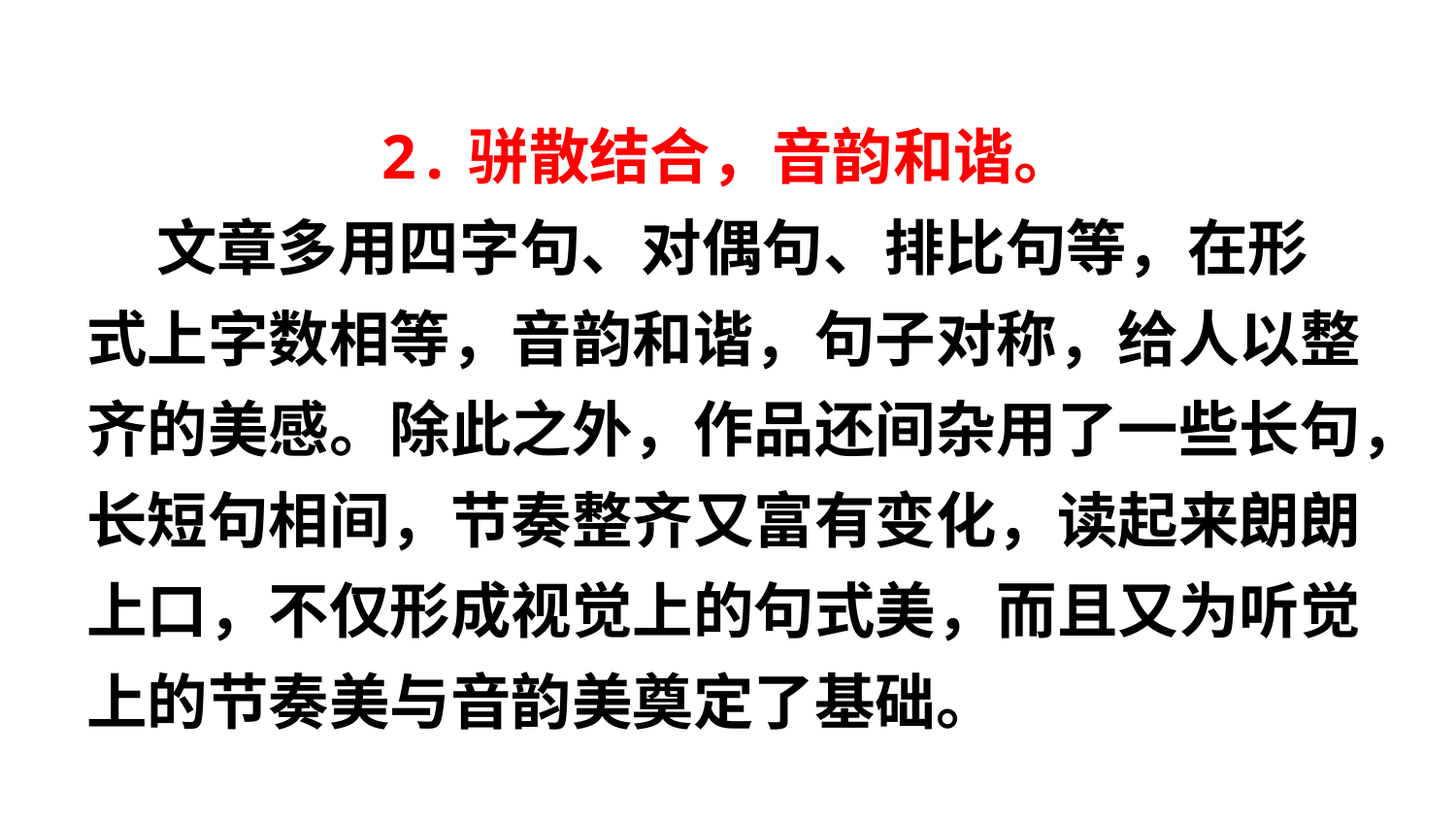

2.骈散结合，音韵和谐。
    文章多用四字句、对偶句、排比句等，在形式上字数相等，音韵和谐，句子对称，给人以整齐的美感。除此之外，作品还间杂用了一些长句，长短句相间，节奏整齐又富有变化，读起来朗朗上口，不仅形成视觉上的句式美，而且又为听觉上的节奏美与音韵美奠定了基础。